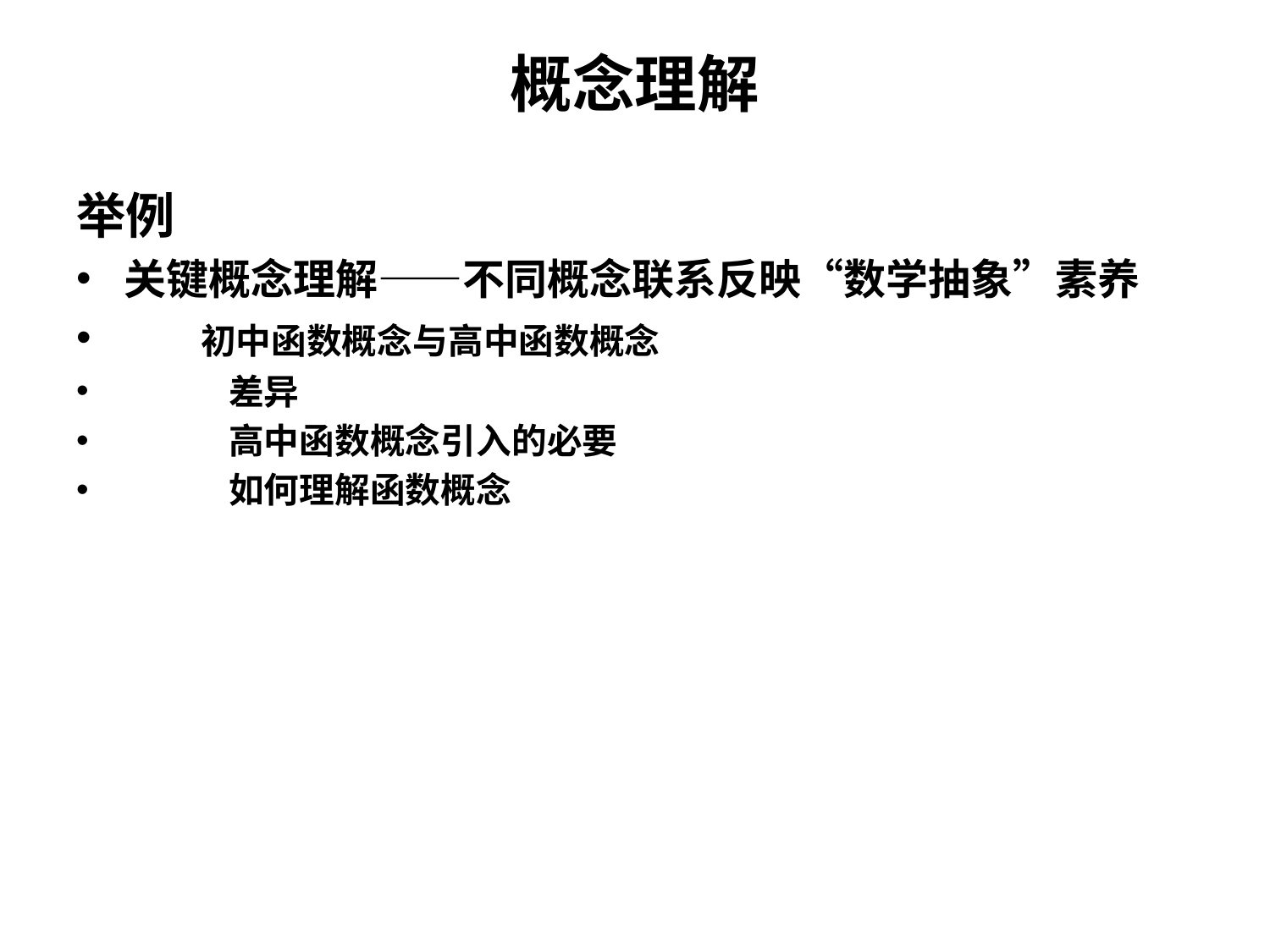

# 概念理解

举例
关键概念理解——不同概念联系反映“数学抽象”素养
       初中函数概念与高中函数概念
            差异
            高中函数概念引入的必要
            如何理解函数概念